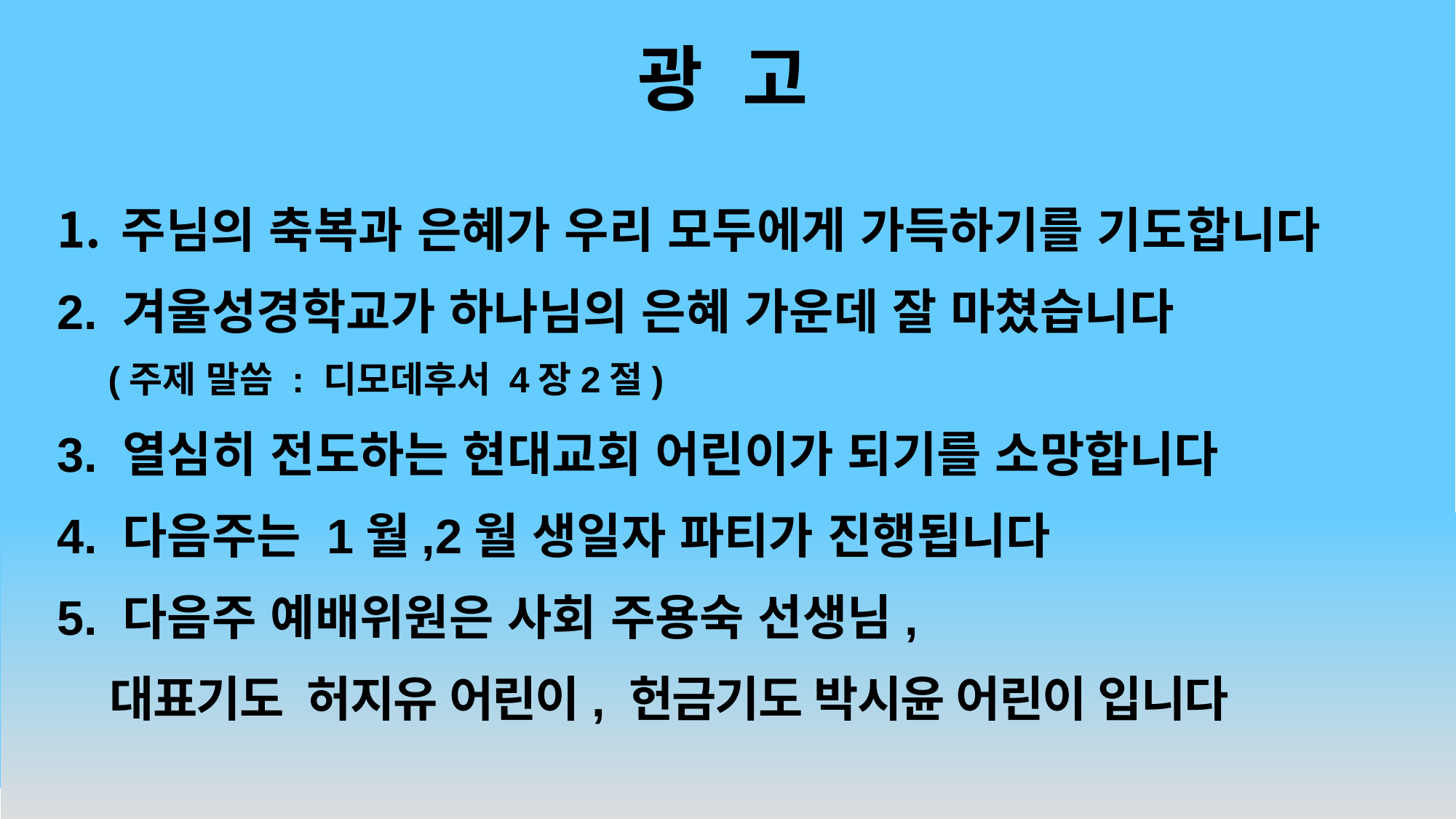

# 광  고
주님의 축복과 은혜가 우리 모두에게 가득하기를 기도합니다
2. 겨울성경학교가 하나님의 은혜 가운데 잘 마쳤습니다
     (주제 말씀 : 디모데후서 4장2절)
3. 열심히 전도하는 현대교회 어린이가 되기를 소망합니다
4. 다음주는 1월,2월 생일자 파티가 진행됩니다
5. 다음주 예배위원은 사회 주용숙 선생님,
   대표기도  허지유 어린이, 헌금기도 박시윤 어린이 입니다